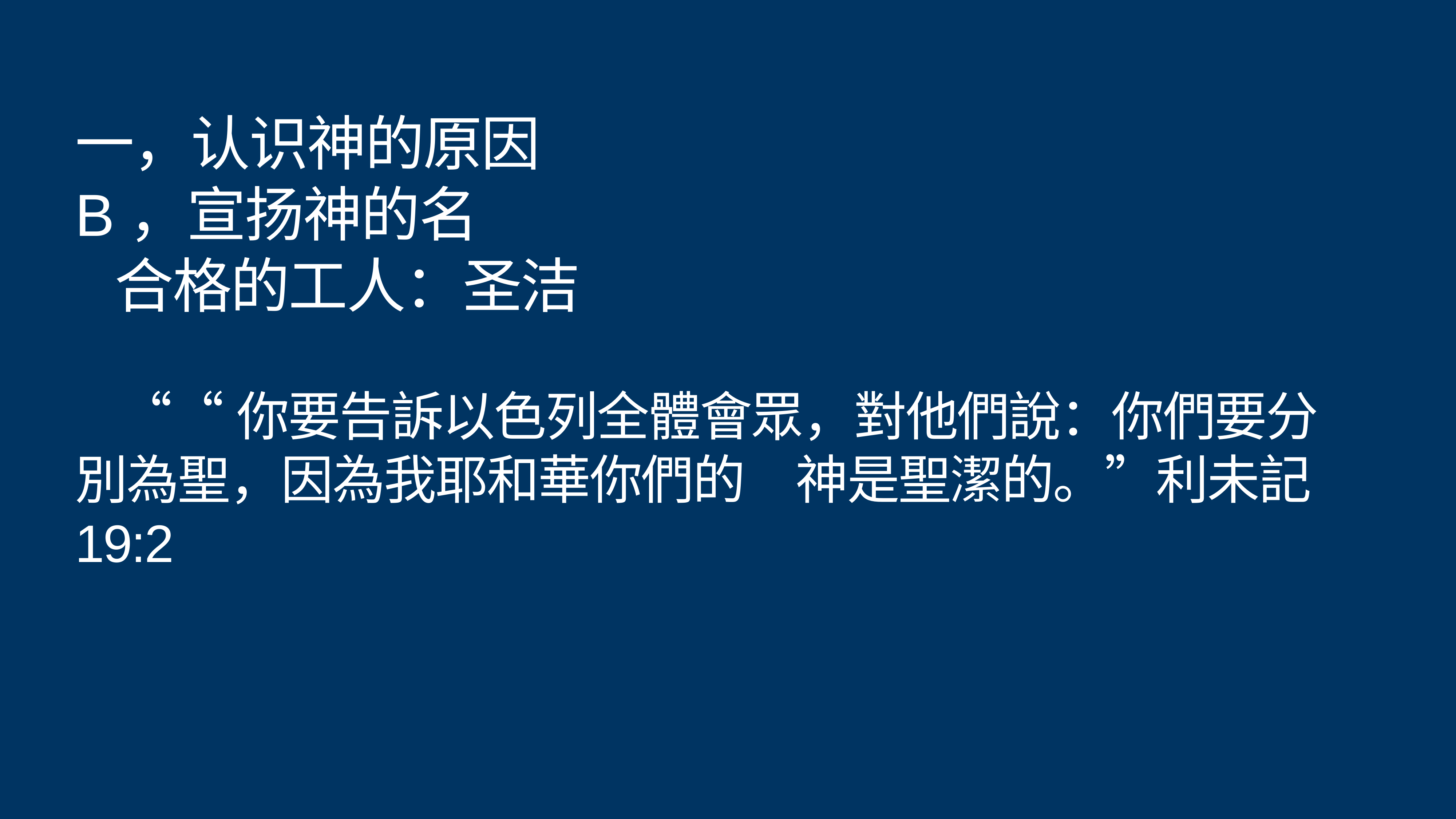

# 一，认识神的原因
B，宣扬神的名
  合格的工人：圣洁

““你要告訴以色列全體會眾，對他們說：你們要分別為聖，因為我耶和華你們的　神是聖潔的。”利未記 19:2